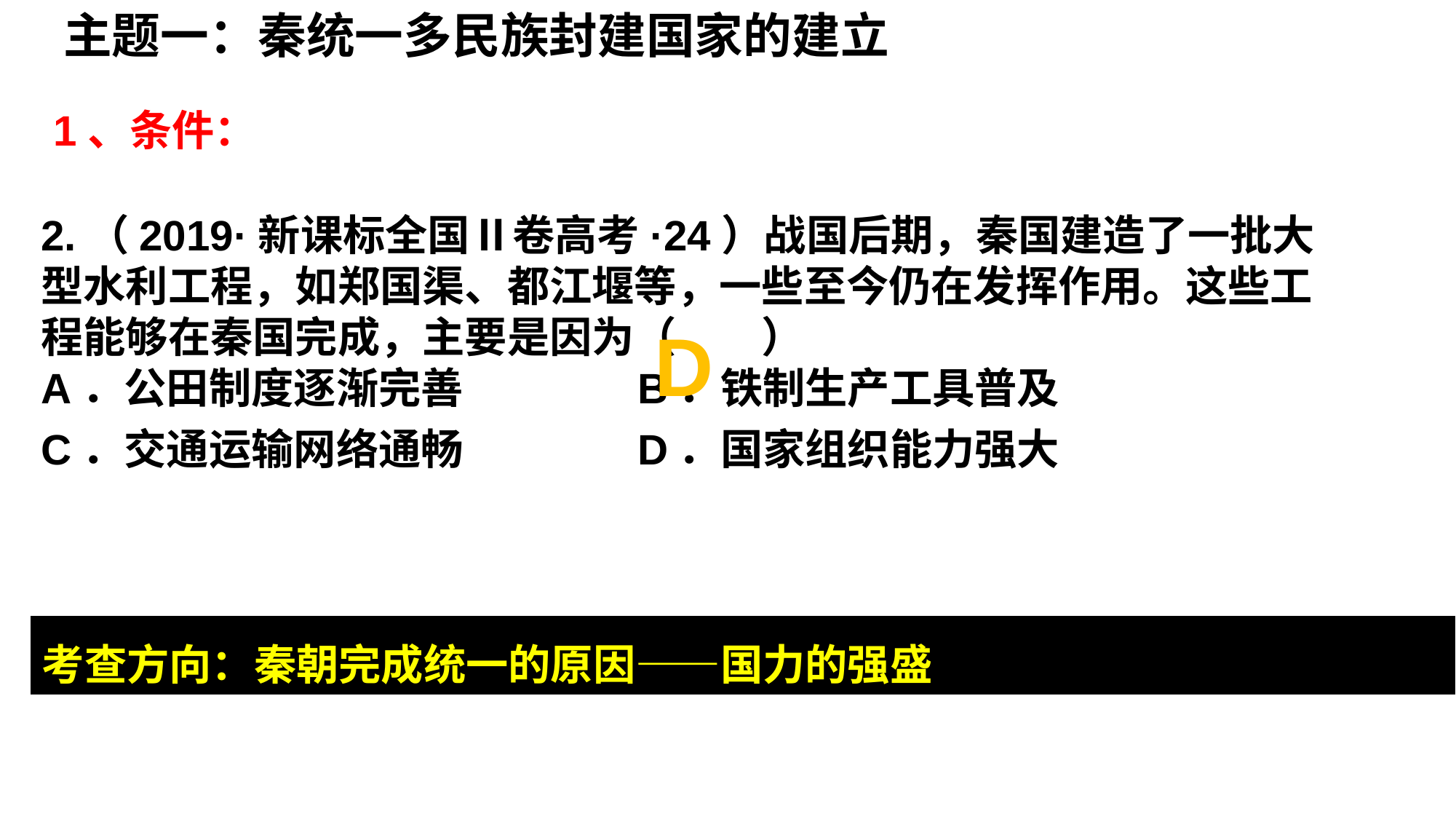

主题一：秦统一多民族封建国家的建立
1、条件：
2.（2019·新课标全国Ⅱ卷高考·24）战国后期，秦国建造了一批大型水利工程，如郑国渠、都江堰等，一些至今仍在发挥作用。这些工程能够在秦国完成，主要是因为（　　）
A．公田制度逐渐完善                 B．铁制生产工具普及
C．交通运输网络通畅                 D．国家组织能力强大
D
考查方向：秦朝完成统一的原因——国力的强盛